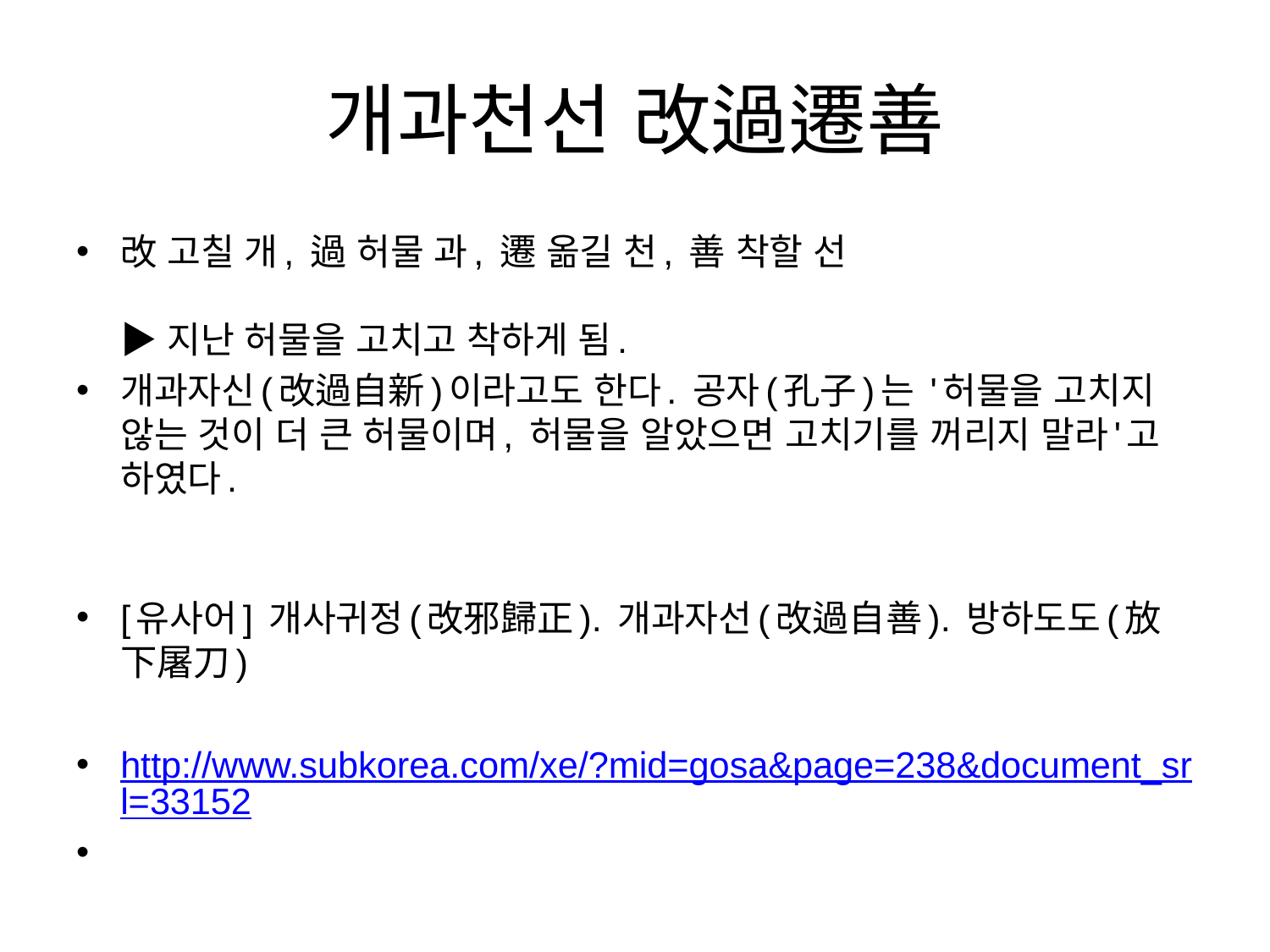

# 개과천선 改過遷善
改 고칠 개, 過 허물 과, 遷 옮길 천, 善 착할 선
▶ 지난 허물을 고치고 착하게 됨.
개과자신(改過自新)이라고도 한다. 공자(孔子)는 '허물을 고치지 않는 것이 더 큰 허물이며, 허물을 알았으면 고치기를 꺼리지 말라'고 하였다.
[유사어] 개사귀정(改邪歸正). 개과자선(改過自善). 방하도도(放下屠刀)

http://www.subkorea.com/xe/?mid=gosa&page=238&document_srl=33152